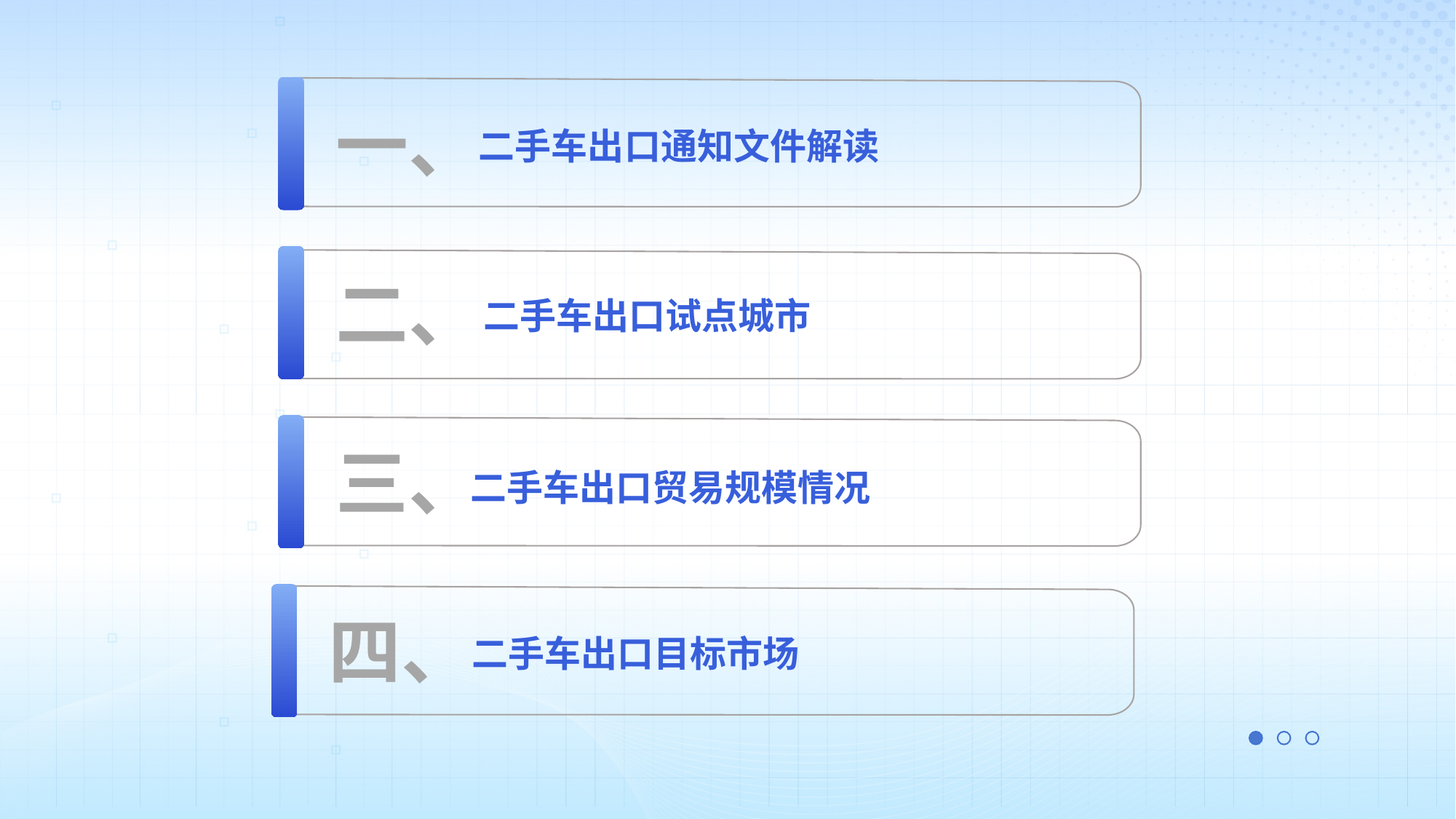

一、
二手车出口通知文件解读

二、
二手车出口贸易规模情况
二手车出口试点城市

三、

四、
二手车出口目标市场